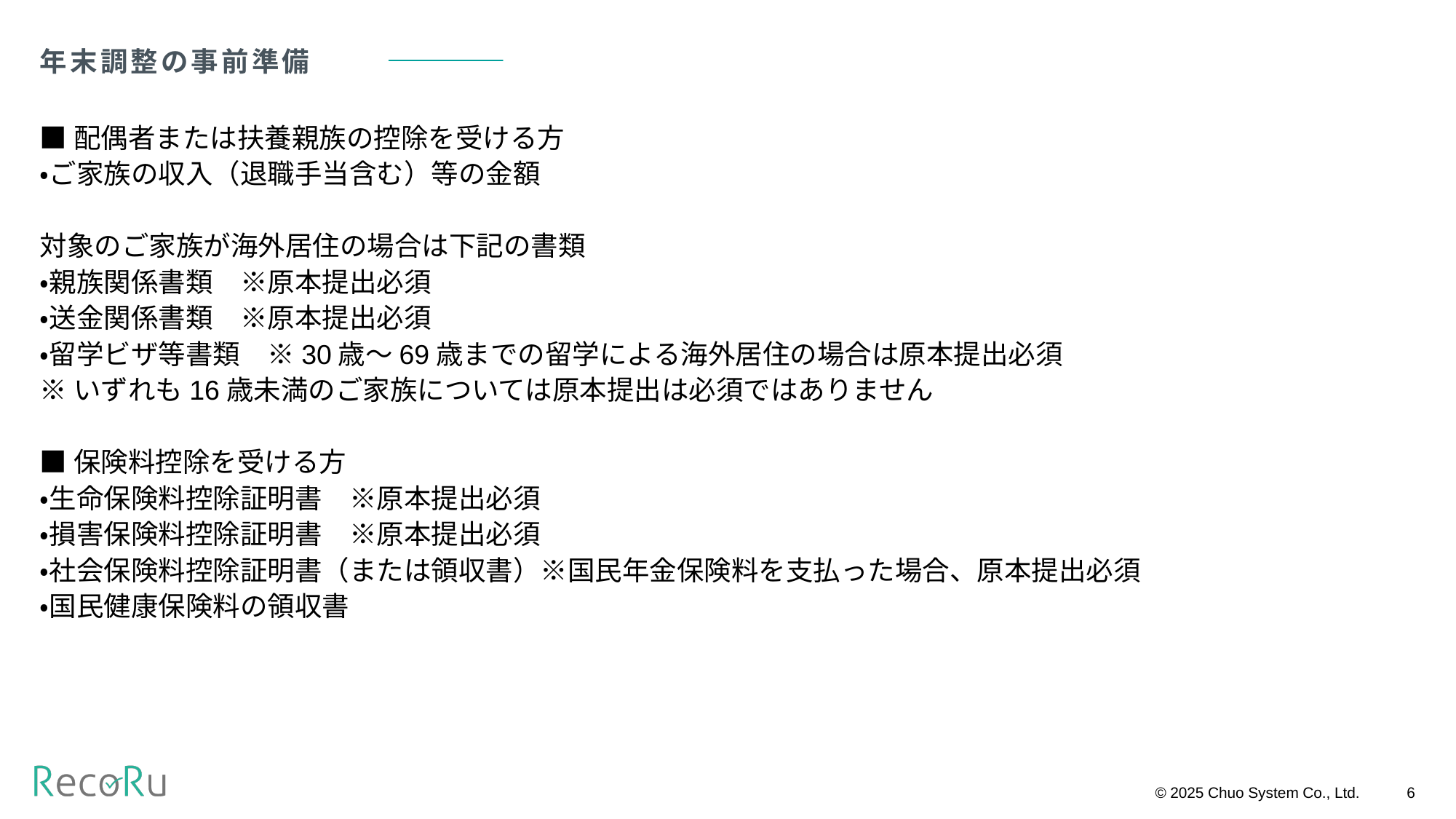

年末調整の事前準備
■配偶者または扶養親族の控除を受ける方
・ご家族の収入（退職手当含む）等の金額

対象のご家族が海外居住の場合は下記の書類
・親族関係書類　※原本提出必須
・送金関係書類　※原本提出必須
・留学ビザ等書類　※30歳～69歳までの留学による海外居住の場合は原本提出必須
※いずれも16歳未満のご家族については原本提出は必須ではありません

■保険料控除を受ける方
・生命保険料控除証明書　※原本提出必須
・損害保険料控除証明書　※原本提出必須
・社会保険料控除証明書（または領収書）※国民年金保険料を支払った場合、原本提出必須
・国民健康保険料の領収書